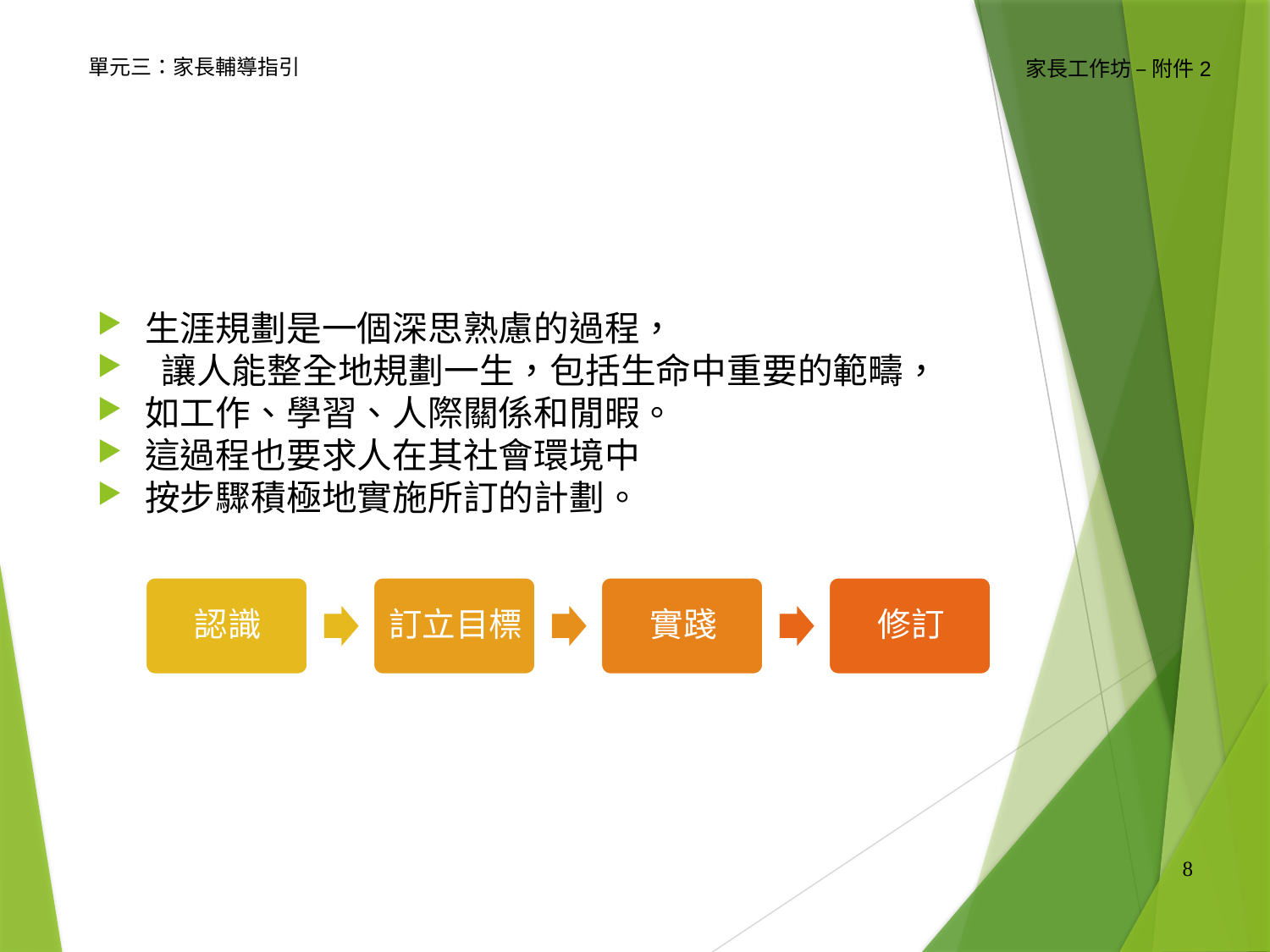

#
生涯規劃是一個深思熟慮的過程，
 讓人能整全地規劃一生，包括生命中重要的範疇，
如工作、學習、人際關係和閒暇。
這過程也要求人在其社會環境中
按步驟積極地實施所訂的計劃。

認識

訂立目標

實踐

修訂
8